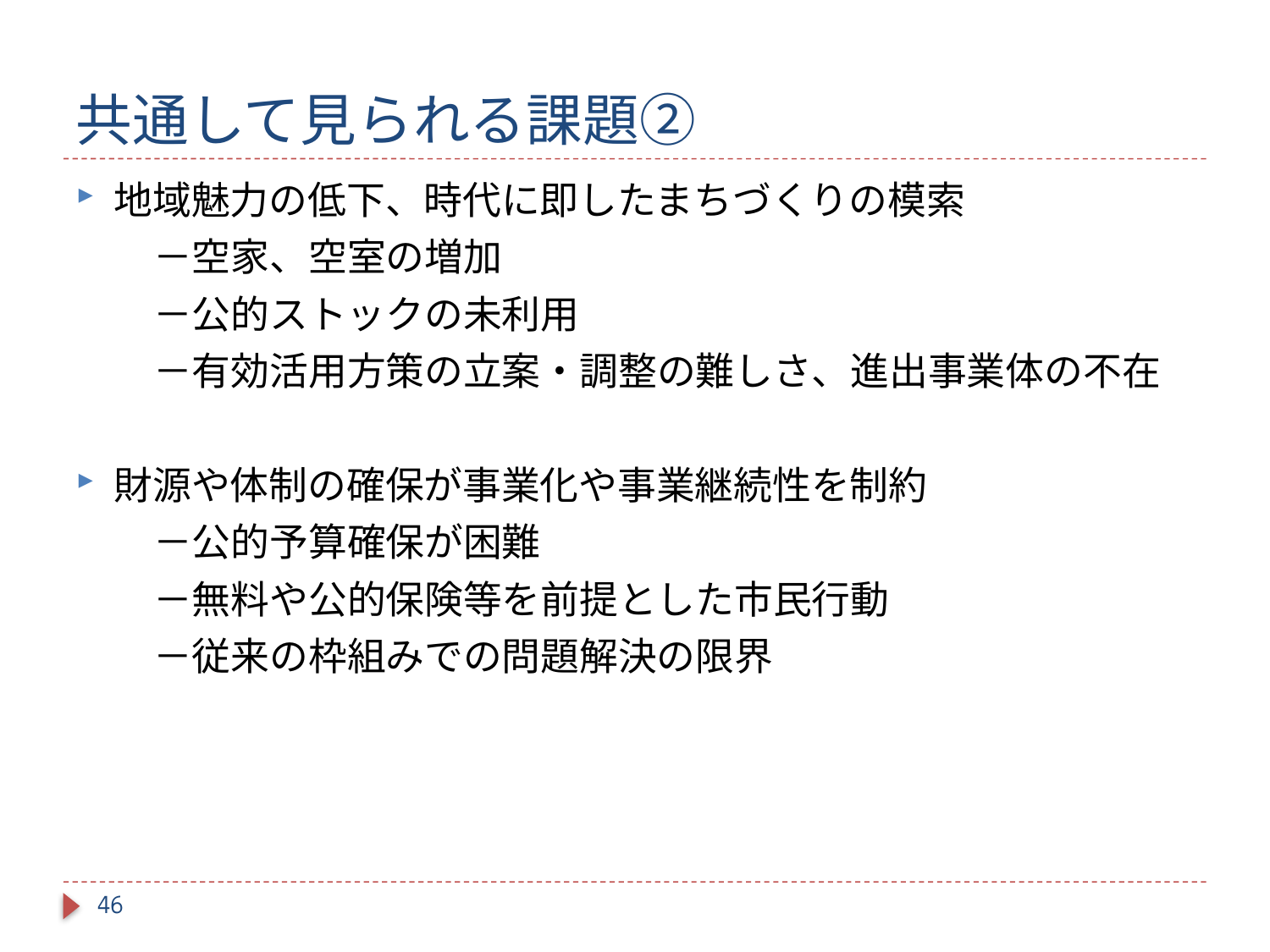

# 共通して見られる課題②
地域魅力の低下、時代に即したまちづくりの模索
　　－空家、空室の増加
　　－公的ストックの未利用
　　－有効活用方策の立案・調整の難しさ、進出事業体の不在

財源や体制の確保が事業化や事業継続性を制約
　　－公的予算確保が困難
　　－無料や公的保険等を前提とした市民行動
　　－従来の枠組みでの問題解決の限界

46